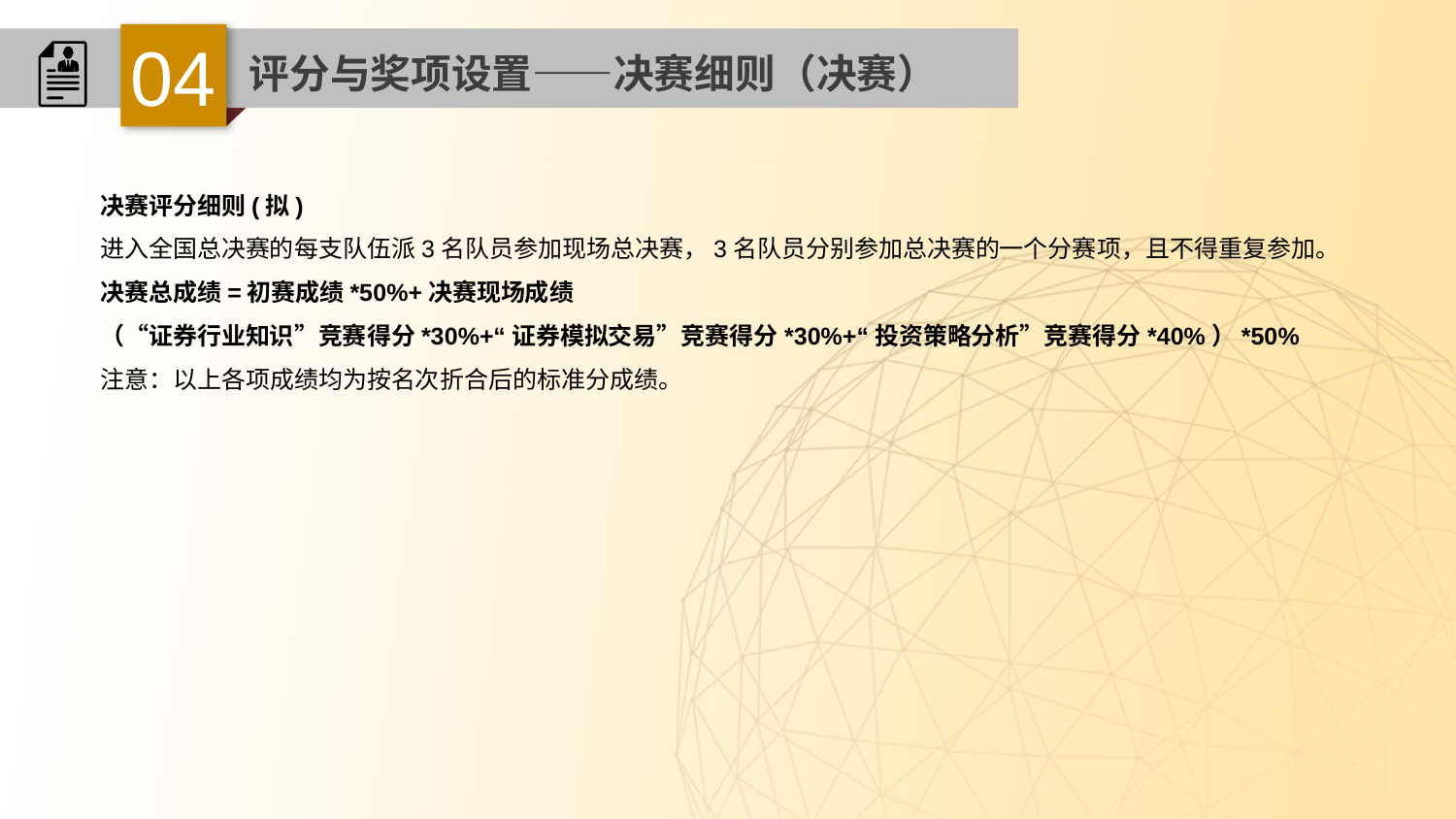

04

评分与奖项设置——决赛细则（决赛）

决赛评分细则(拟)
进入全国总决赛的每支队伍派3名队员参加现场总决赛，3名队员分别参加总决赛的一个分赛项，且不得重复参加。
决赛总成绩=初赛成绩*50%+决赛现场成绩
（“证券行业知识”竞赛得分*30%+“证券模拟交易”竞赛得分*30%+“投资策略分析”竞赛得分*40%）*50%
注意：以上各项成绩均为按名次折合后的标准分成绩。